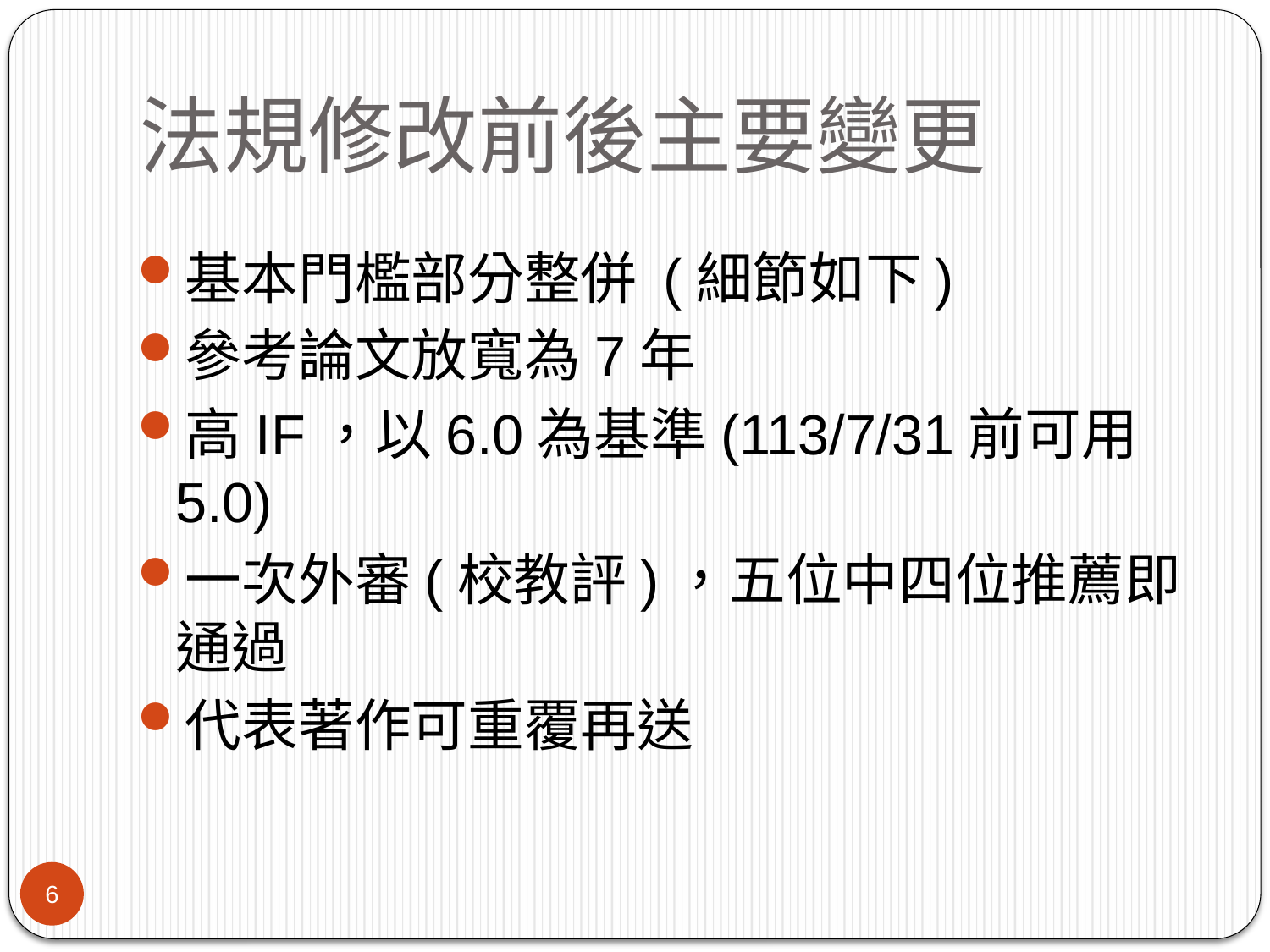

# 法規修改前後主要變更
基本門檻部分整併 (細節如下)
參考論文放寬為7年
高IF，以6.0為基準(113/7/31前可用5.0)
一次外審(校教評)，五位中四位推薦即通過
代表著作可重覆再送
6